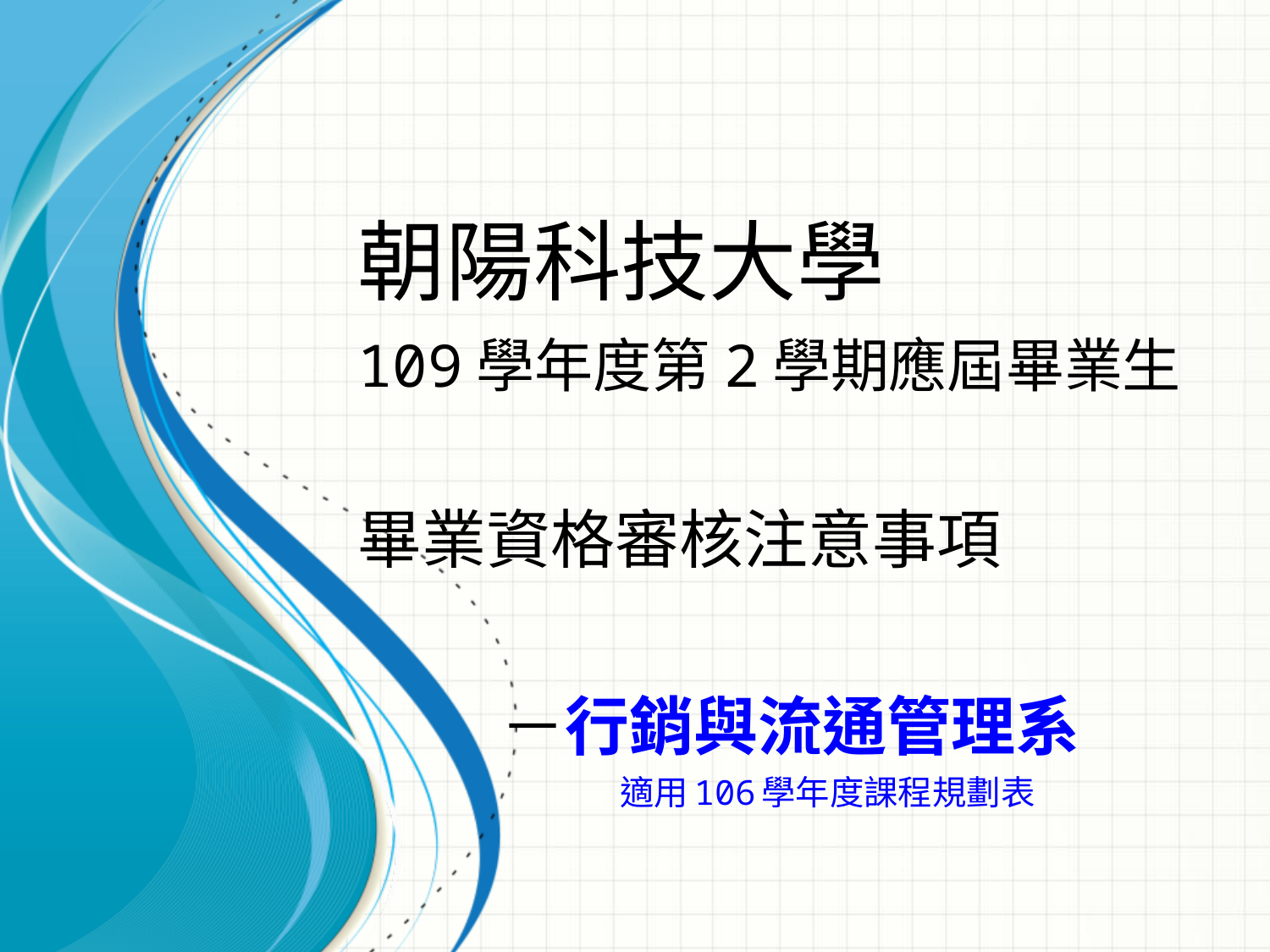

# 朝陽科技大學 109學年度第2學期應屆畢業生 畢業資格審核注意事項 　　 －行銷與流通管理系
　　　適用106學年度課程規劃表